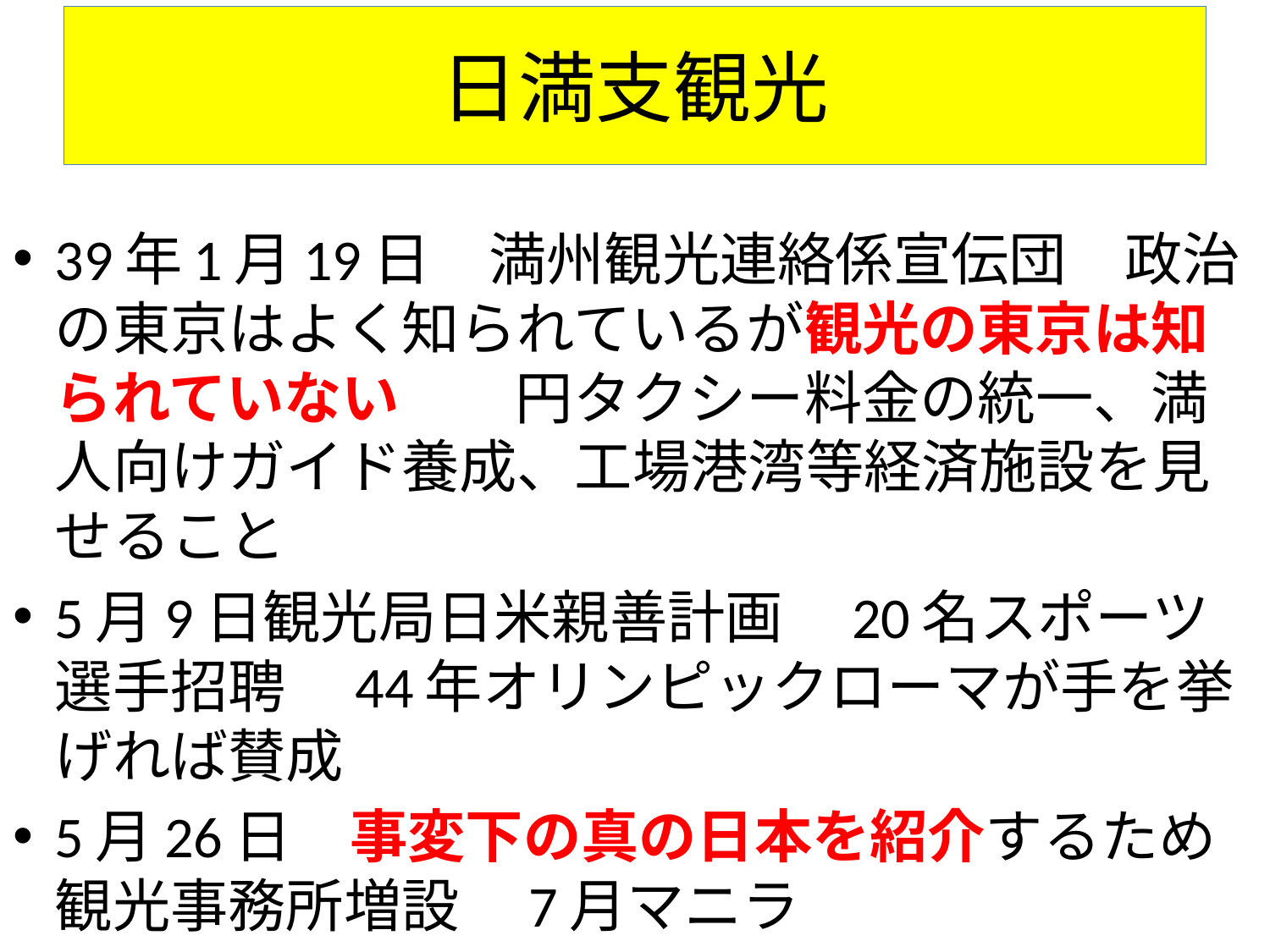

# 日満支観光
39年1月19日　満州観光連絡係宣伝団　政治の東京はよく知られているが観光の東京は知られていない　　円タクシー料金の統一、満人向けガイド養成、工場港湾等経済施設を見せること
5月9日観光局日米親善計画　20名スポーツ選手招聘　44年オリンピックローマが手を挙げれば賛成
5月26日　事変下の真の日本を紹介するため観光事務所増設　7月マニラ